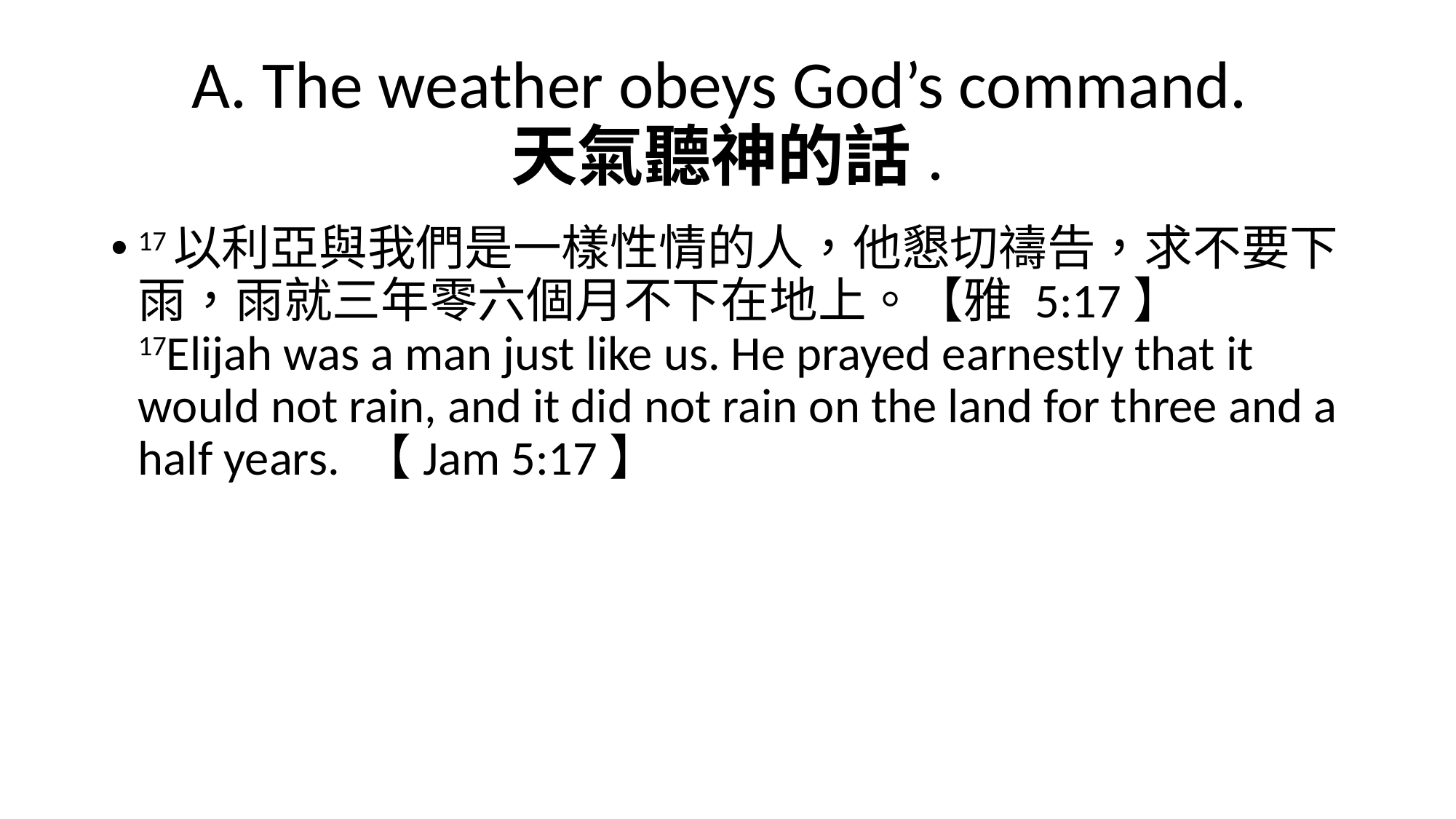

# A. The weather obeys God’s command. 天氣聽神的話.
17以利亞與我們是一樣性情的人，他懇切禱告，求不要下雨，雨就三年零六個月不下在地上。【雅 5:17】
17Elijah was a man just like us. He prayed earnestly that it would not rain, and it did not rain on the land for three and a half years. 【Jam 5:17】